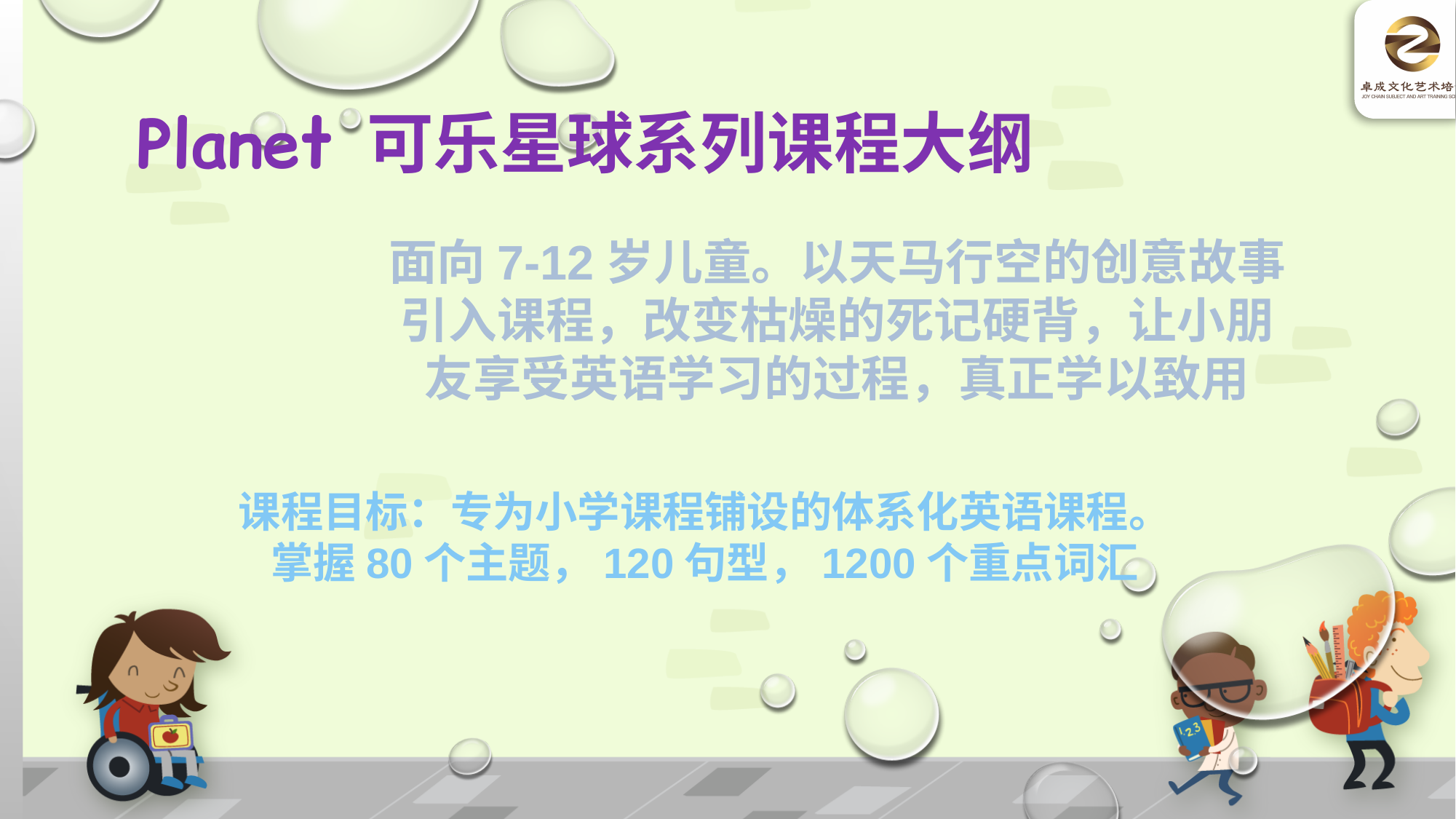

Planet 可乐星球系列课程大纲
面向7-12岁儿童。以天马行空的创意故事引入课程，改变枯燥的死记硬背，让小朋友享受英语学习的过程，真正学以致用
课程目标：专为小学课程铺设的体系化英语课程。
掌握80个主题，120句型，1200个重点词汇